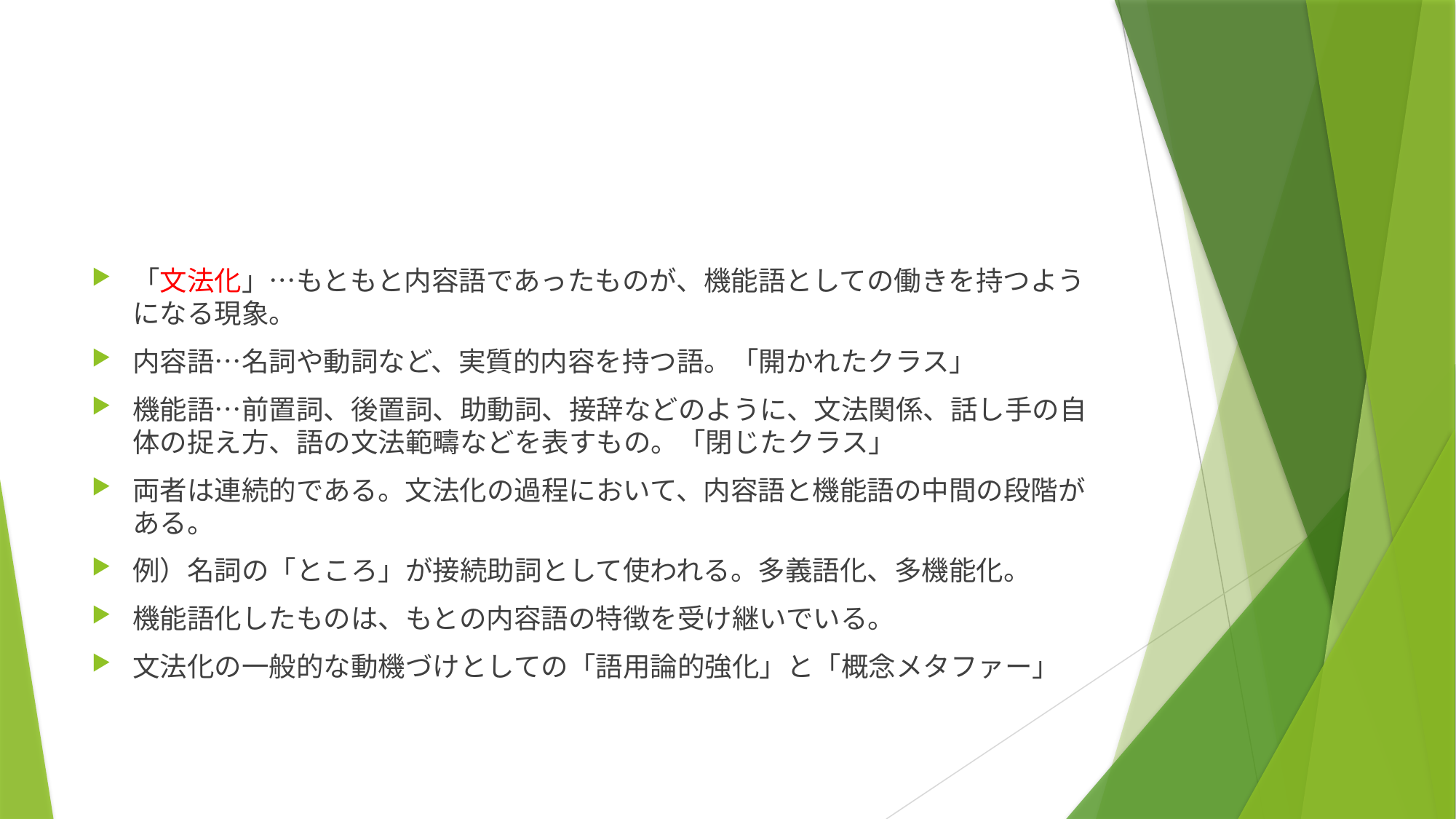

#
「文法化」…もともと内容語であったものが、機能語としての働きを持つようになる現象。
内容語…名詞や動詞など、実質的内容を持つ語。「開かれたクラス」
機能語…前置詞、後置詞、助動詞、接辞などのように、文法関係、話し手の自体の捉え方、語の文法範疇などを表すもの。「閉じたクラス」
両者は連続的である。文法化の過程において、内容語と機能語の中間の段階がある。
例）名詞の「ところ」が接続助詞として使われる。多義語化、多機能化。
機能語化したものは、もとの内容語の特徴を受け継いでいる。
文法化の一般的な動機づけとしての「語用論的強化」と「概念メタファー」